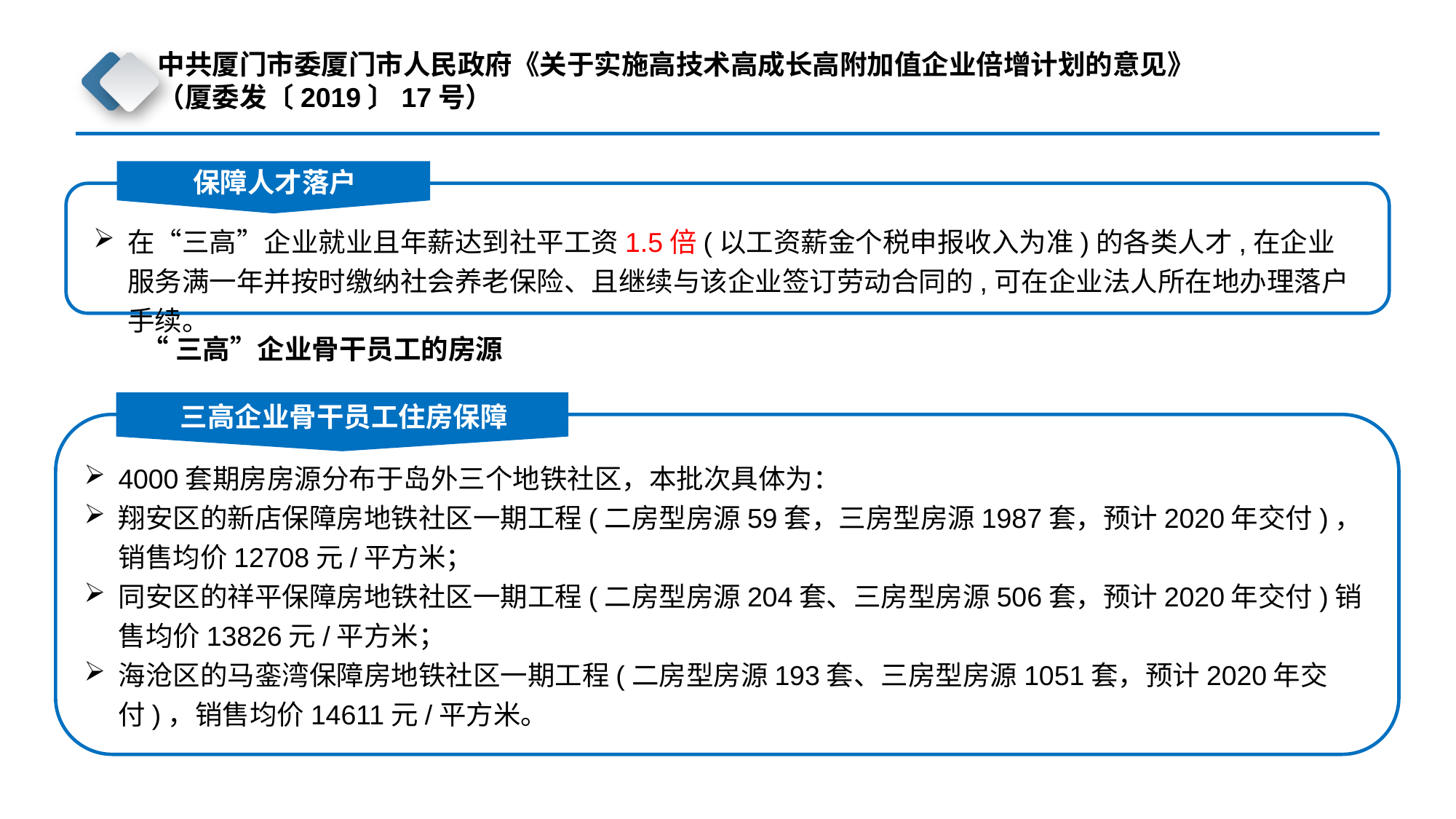

中共厦门市委厦门市人民政府《关于实施高技术高成长高附加值企业倍增计划的意见》
（厦委发〔2019〕17号）

保障人才落户

在“三高”企业就业且年薪达到社平工资1.5倍(以工资薪金个税申报收入为准)的各类人才,在企业服务满一年并按时缴纳社会养老保险、且继续与该企业签订劳动合同的,可在企业法人所在地办理落户手续。
“三高”企业骨干员工的房源

三高企业骨干员工住房保障

4000套期房房源分布于岛外三个地铁社区，本批次具体为：
翔安区的新店保障房地铁社区一期工程(二房型房源59套，三房型房源1987套，预计2020年交付)，销售均价12708元/平方米；
同安区的祥平保障房地铁社区一期工程(二房型房源204套、三房型房源506套，预计2020年交付)销售均价13826元/平方米；
海沧区的马銮湾保障房地铁社区一期工程(二房型房源193套、三房型房源1051套，预计2020年交付)，销售均价14611元/平方米。